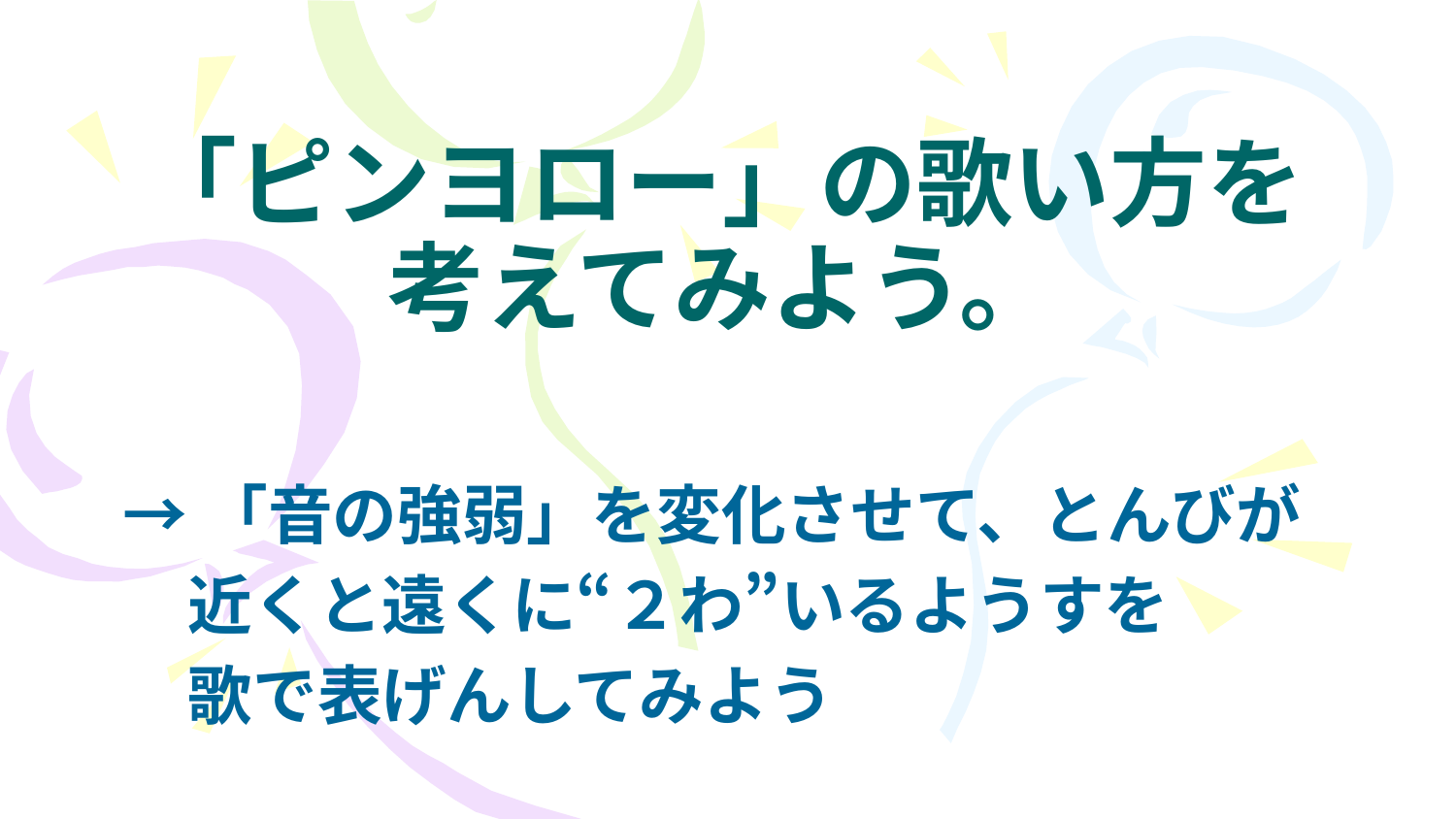

# 「ピンヨロー」の歌い方を 考えてみよう。
→「音の強弱」を変化させて、とんびが
　近くと遠くに“２わ”いるようすを
　歌で表げんしてみよう